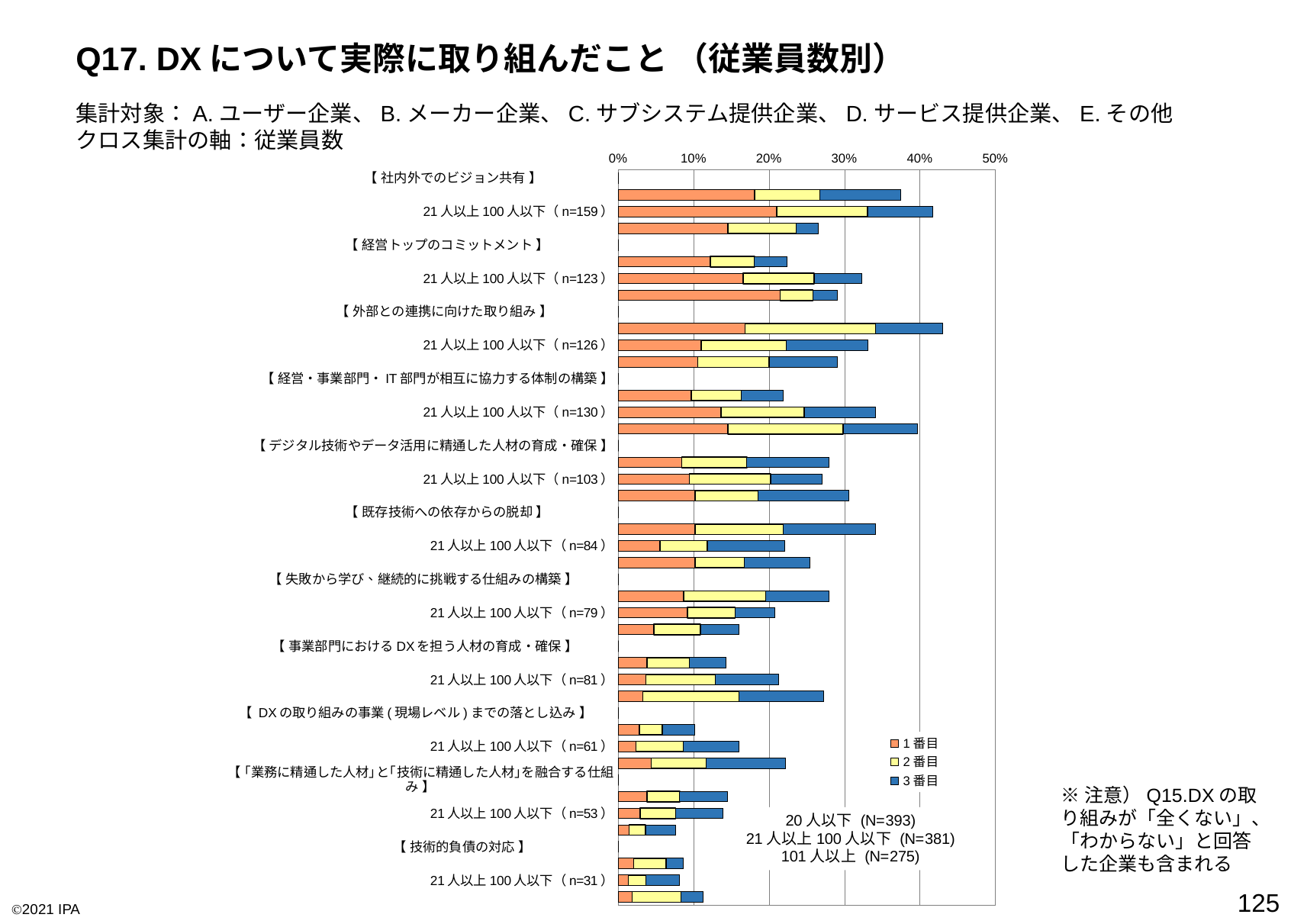

Q17. DXについて実際に取り組んだこと （従業員数別）
集計対象：A.ユーザー企業、B.メーカー企業、C.サブシステム提供企業、D.サービス提供企業、E.その他
クロス集計の軸：従業員数

### Chart:

| Category | 1番目 | 2番目 | 3番目 |
|---|---|---|---|
| 【 社内外でのビジョン共有 】                     | 0.0 | 0.0 | 0.0 |
| 20人以下（n=147） | 0.1806615776081425 | 0.08651399491094147 | 0.10687022900763359 |
| 21人以上100人以下（n=159） | 0.2099737532808399 | 0.12073490813648294 | 0.08661417322834646 |
| 101人以上（n=73） | 0.14545454545454545 | 0.09090909090909091 | 0.02909090909090909 |
| 【 経営トップのコミットメント 】                   | 0.0 | 0.0 | 0.0 |
| 20人以下（n=88） | 0.12213740458015267 | 0.058524173027989825 | 0.043256997455470736 |
| 21人以上100人以下（n=123） | 0.16535433070866143 | 0.09448818897637795 | 0.06299212598425197 |
| 101人以上（n=80） | 0.21454545454545454 | 0.04363636363636364 | 0.03272727272727273 |
| 【 外部との連携に向けた取り組み 】                  | 0.0 | 0.0 | 0.0 |
| 20人以下（n=169） | 0.16793893129770993 | 0.17302798982188294 | 0.089058524173028 |
| 21人以上100人以下（n=126） | 0.11023622047244094 | 0.11286089238845144 | 0.10761154855643044 |
| 101人以上（n=80） | 0.10545454545454545 | 0.09454545454545454 | 0.09090909090909091 |
| 【 経営・事業部門・IT部門が相互に協力する体制の構築 】 | 0.0 | 0.0 | 0.0 |
| 20人以下（n=86） | 0.09669211195928754 | 0.06615776081424936 | 0.05597964376590331 |
| 21人以上100人以下（n=130） | 0.13648293963254593 | 0.11023622047244094 | 0.09448818897637795 |
| 101人以上（n=109） | 0.14545454545454545 | 0.15272727272727274 | 0.09818181818181818 |
| 【 デジタル技術やデータ活用に精通した人材の育成・確保 】 | 0.0 | 0.0 | 0.0 |
| 20人以下（n=110） | 0.08396946564885496 | 0.08651399491094147 | 0.10941475826972011 |
| 21人以上100人以下（n=103） | 0.09448818897637795 | 0.10761154855643044 | 0.06824146981627296 |
| 101人以上（n=84） | 0.10181818181818182 | 0.08363636363636363 | 0.12 |
| 【 既存技術への依存からの脱却 】                   | 0.0 | 0.0 | 0.0 |
| 20人以下（n=134） | 0.10178117048346055 | 0.11704834605597965 | 0.12213740458015267 |
| 21人以上100人以下（n=84） | 0.05511811023622047 | 0.06299212598425197 | 0.10236220472440945 |
| 101人以上（n=70） | 0.10181818181818182 | 0.06545454545454546 | 0.08727272727272728 |
| 【 失敗から学び、継続的に挑戦する仕組みの構築 】           | 0.0 | 0.0 | 0.0 |
| 20人以下（n=110） | 0.08651399491094147 | 0.10941475826972011 | 0.08396946564885496 |
| 21人以上100人以下（n=79） | 0.09186351706036745 | 0.06299212598425197 | 0.05249343832020997 |
| 101人以上（n=44） | 0.04727272727272727 | 0.06181818181818182 | 0.05090909090909091 |
| 【 事業部門におけるDXを担う人材の育成・確保 】           | 0.0 | 0.0 | 0.0 |
| 20人以下（n=56） | 0.03816793893129771 | 0.05597964376590331 | 0.04834605597964377 |
| 21人以上100人以下（n=81） | 0.03674540682414698 | 0.09186351706036745 | 0.08398950131233596 |
| 101人以上（n=75） | 0.03272727272727273 | 0.12727272727272726 | 0.11272727272727273 |
| 【 DXの取り組みの事業(現場レベル)までの落とし込み 】       | 0.0 | 0.0 | 0.0 |
| 20人以下（n=40） | 0.027989821882951654 | 0.030534351145038167 | 0.043256997455470736 |
| 21人以上100人以下（n=61） | 0.023622047244094488 | 0.06299212598425197 | 0.07349081364829396 |
| 101人以上（n=61） | 0.04363636363636364 | 0.07272727272727272 | 0.10545454545454545 |
| 【 ｢業務に精通した人材｣と｢技術に精通した人材｣を融合する仕組み 】 | 0.0 | 0.0 | 0.0 |
| 20人以下（n=57） | 0.03816793893129771 | 0.043256997455470736 | 0.06361323155216285 |
| 21人以上100人以下（n=53） | 0.028871391076115485 | 0.047244094488188976 | 0.06299212598425197 |
| 101人以上（n=21） | 0.014545454545454545 | 0.02181818181818182 | 0.04 |
| 【 技術的負債の対応 】                        | 0.0 | 0.0 | 0.0 |
| 20人以下（n=34） | 0.020356234096692113 | 0.043256997455470736 | 0.022900763358778626 |
| 21人以上100人以下（n=31） | 0.013123359580052493 | 0.023622047244094488 | 0.04461942257217848 |
| 101人以上（n=31） | 0.01818181818181818 | 0.06545454545454546 | 0.02909090909090909 |
※注意）Q15.DXの取り組みが「全くない」、「わからない」と回答した企業も含まれる